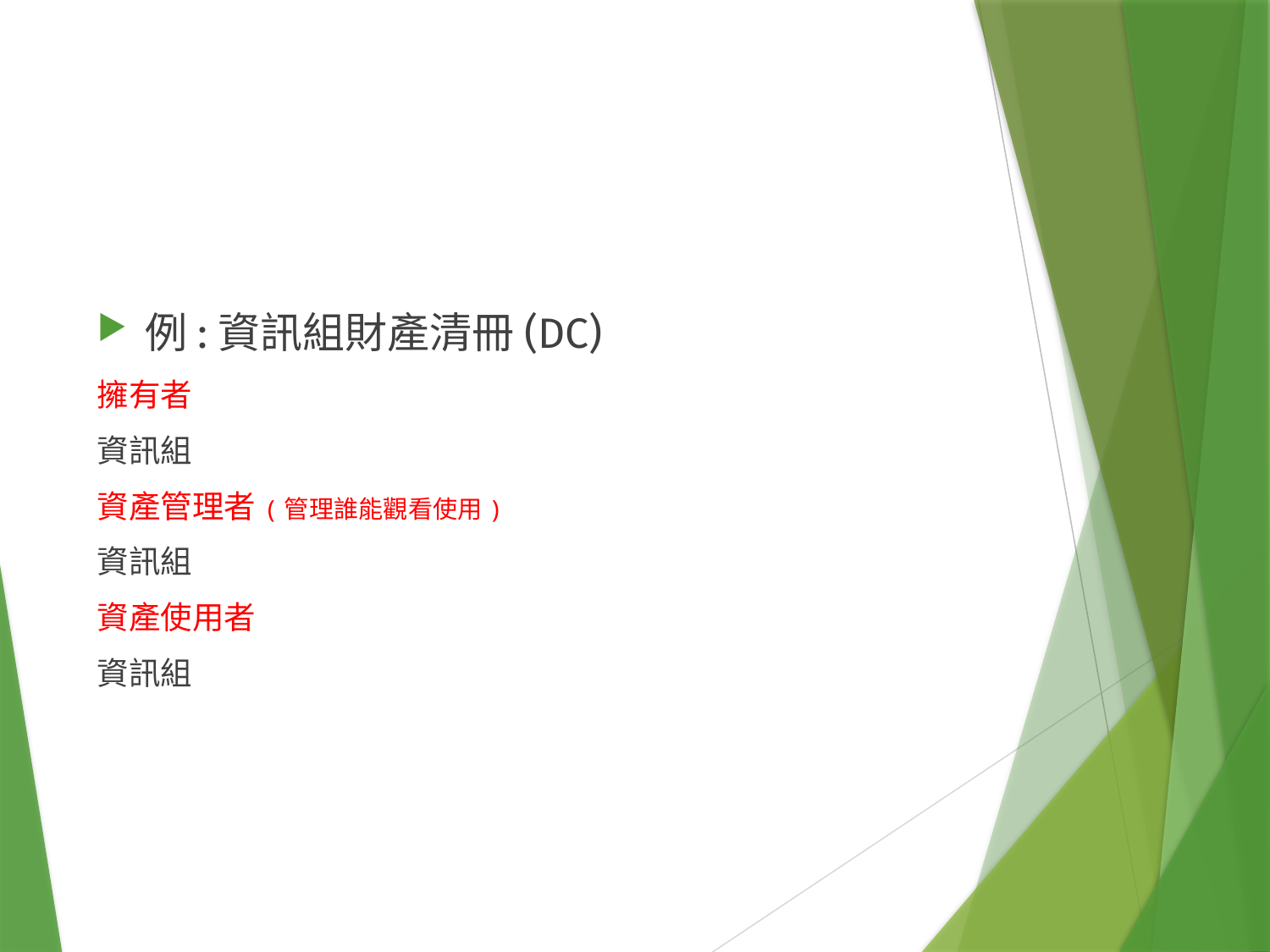

例:資訊組財產清冊(DC)
擁有者
資訊組
資產管理者(管理誰能觀看使用)
資訊組
資產使用者
資訊組